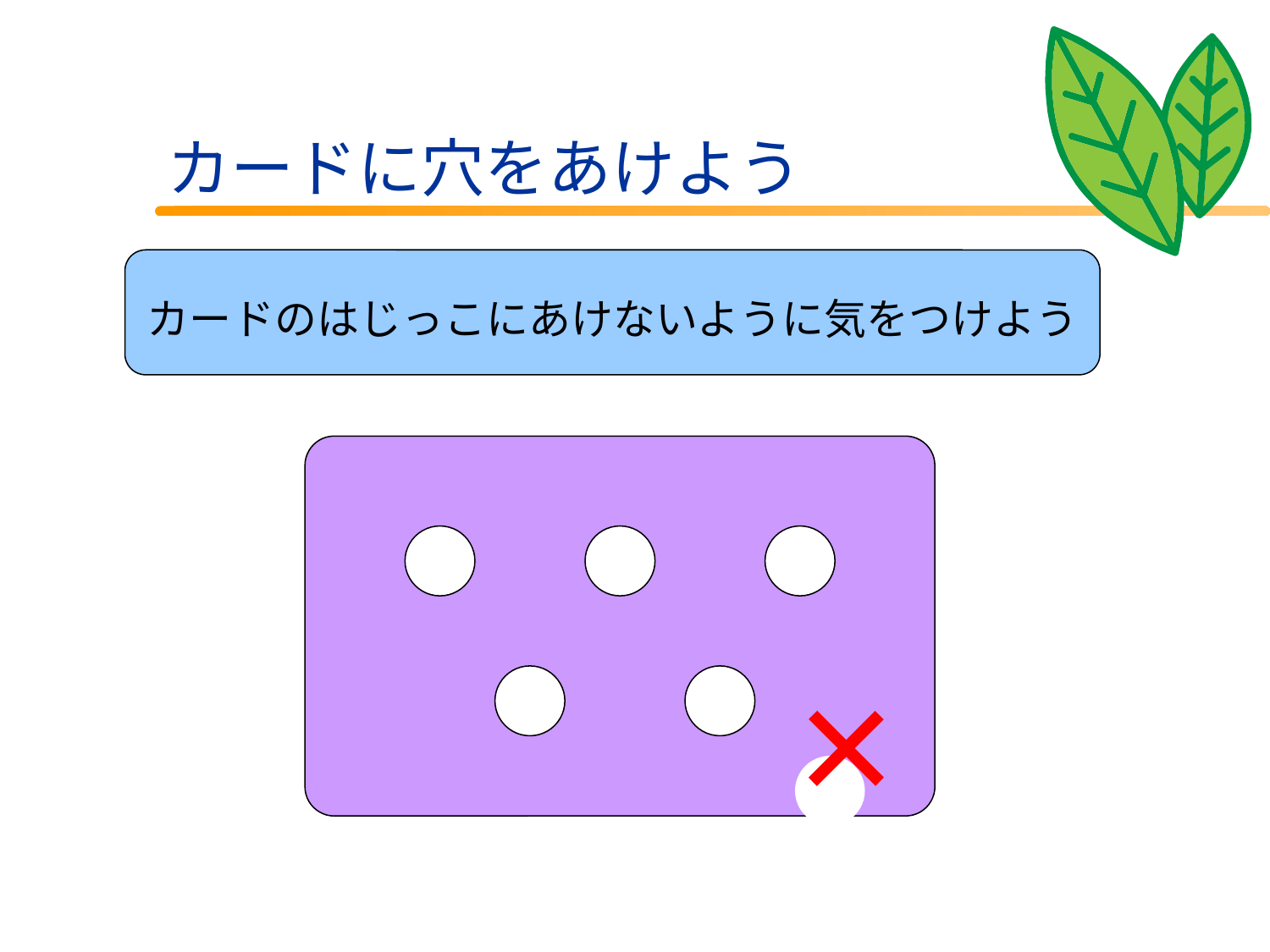

カードに穴をあけよう
カードのはじっこにあけないように気をつけよう

×